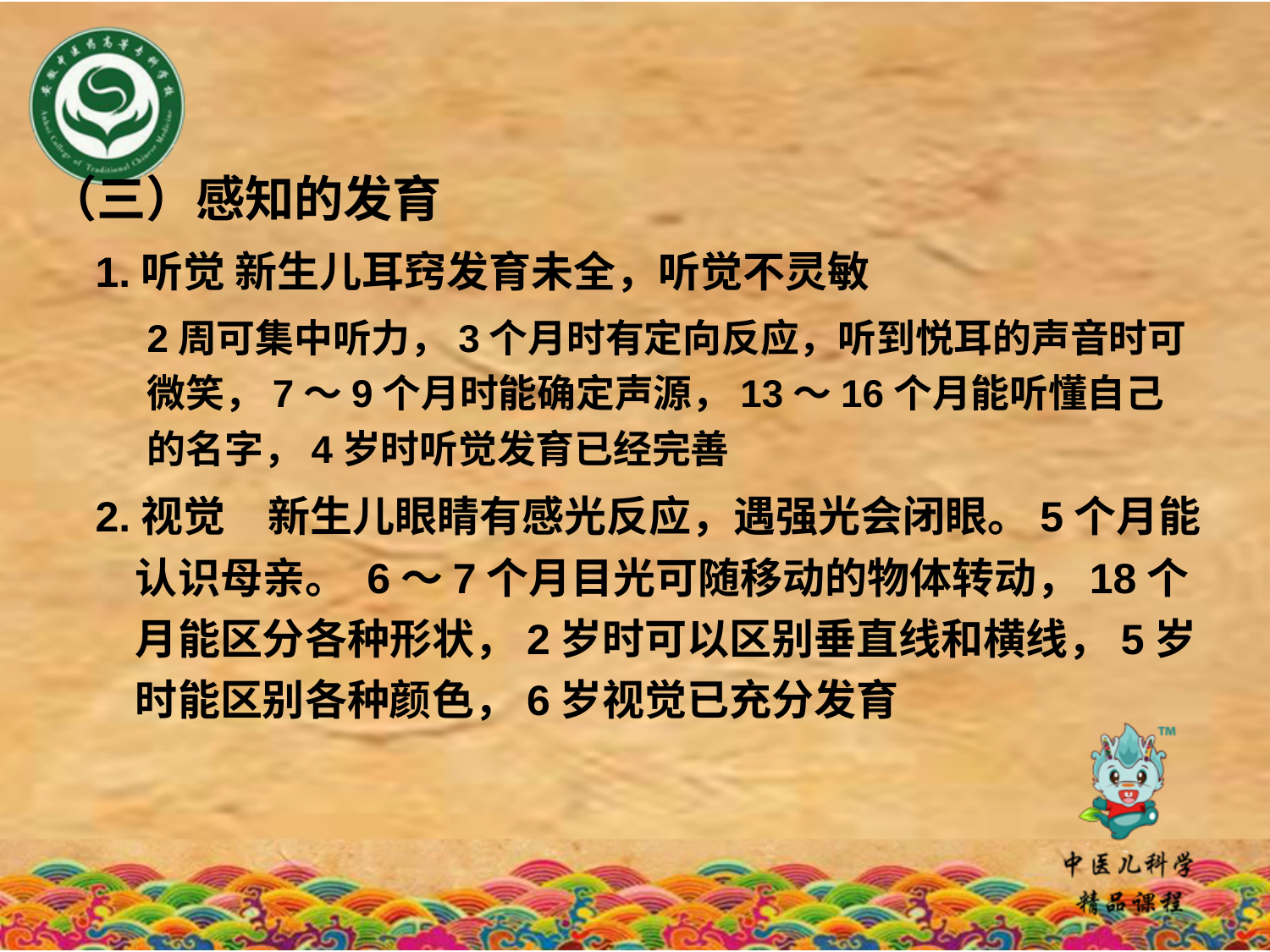

（三）感知的发育
1.听觉 新生儿耳窍发育未全，听觉不灵敏
2周可集中听力，3个月时有定向反应，听到悦耳的声音时可微笑，7～9个月时能确定声源，13～16个月能听懂自己的名字，4岁时听觉发育已经完善
2.视觉　新生儿眼睛有感光反应，遇强光会闭眼。5个月能认识母亲。 6～7个月目光可随移动的物体转动，18个月能区分各种形状，2岁时可以区别垂直线和横线，5岁时能区别各种颜色，6岁视觉已充分发育